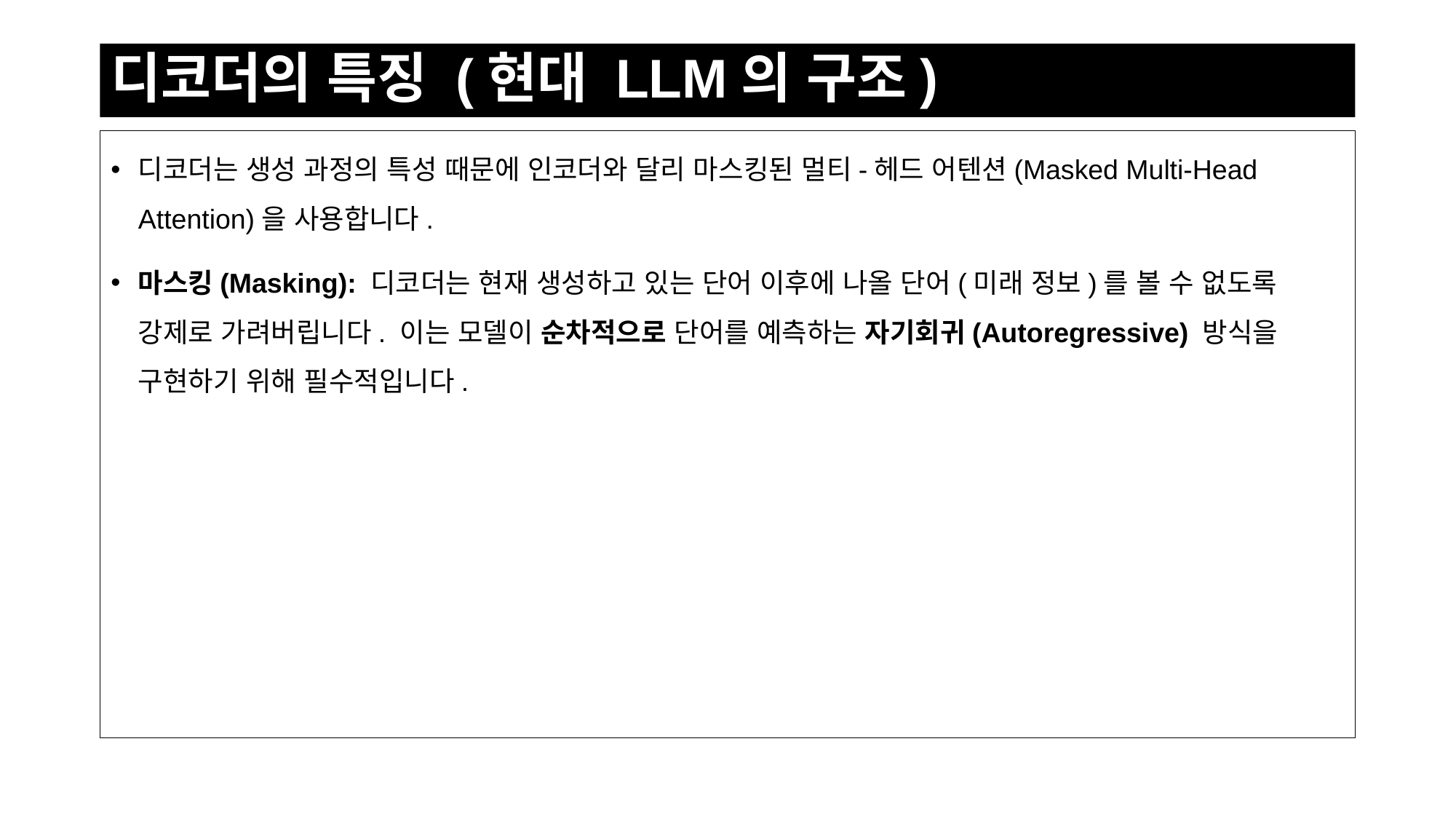

# 디코더의 특징 (현대 LLM의 구조)
디코더는 생성 과정의 특성 때문에 인코더와 달리 마스킹된 멀티-헤드 어텐션(Masked Multi-Head Attention)을 사용합니다.
마스킹(Masking): 디코더는 현재 생성하고 있는 단어 이후에 나올 단어(미래 정보)를 볼 수 없도록 강제로 가려버립니다. 이는 모델이 순차적으로 단어를 예측하는 자기회귀(Autoregressive) 방식을 구현하기 위해 필수적입니다.